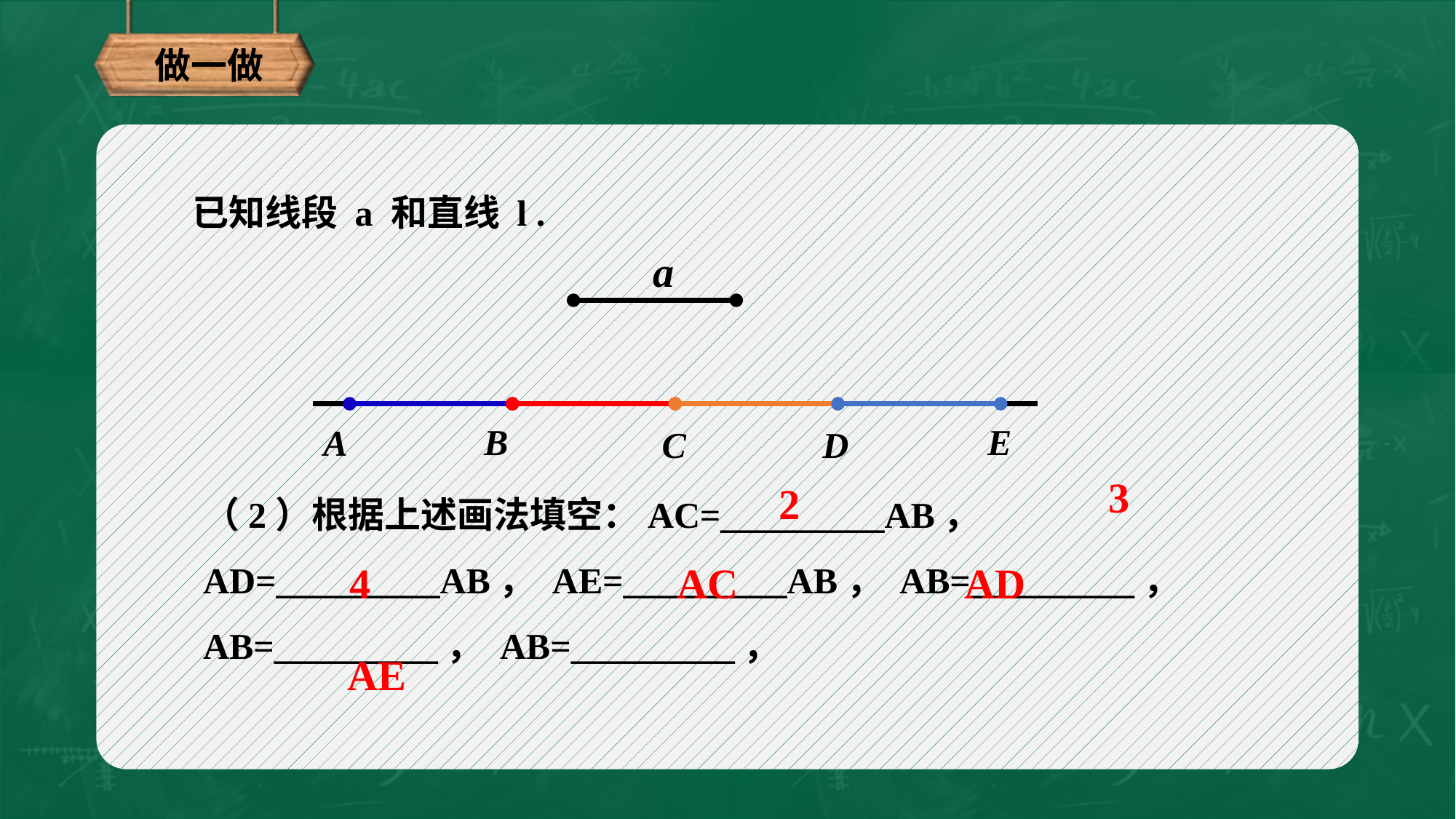

做一做
已知线段 a 和直线 l .
a
E
B
A
C
D
（2）根据上述画法填空：AC=_________AB， AD=_________AB， AE=_________AB， AB=_________， AB=_________， AB=_________，
3
2
4
AC
AD
AE